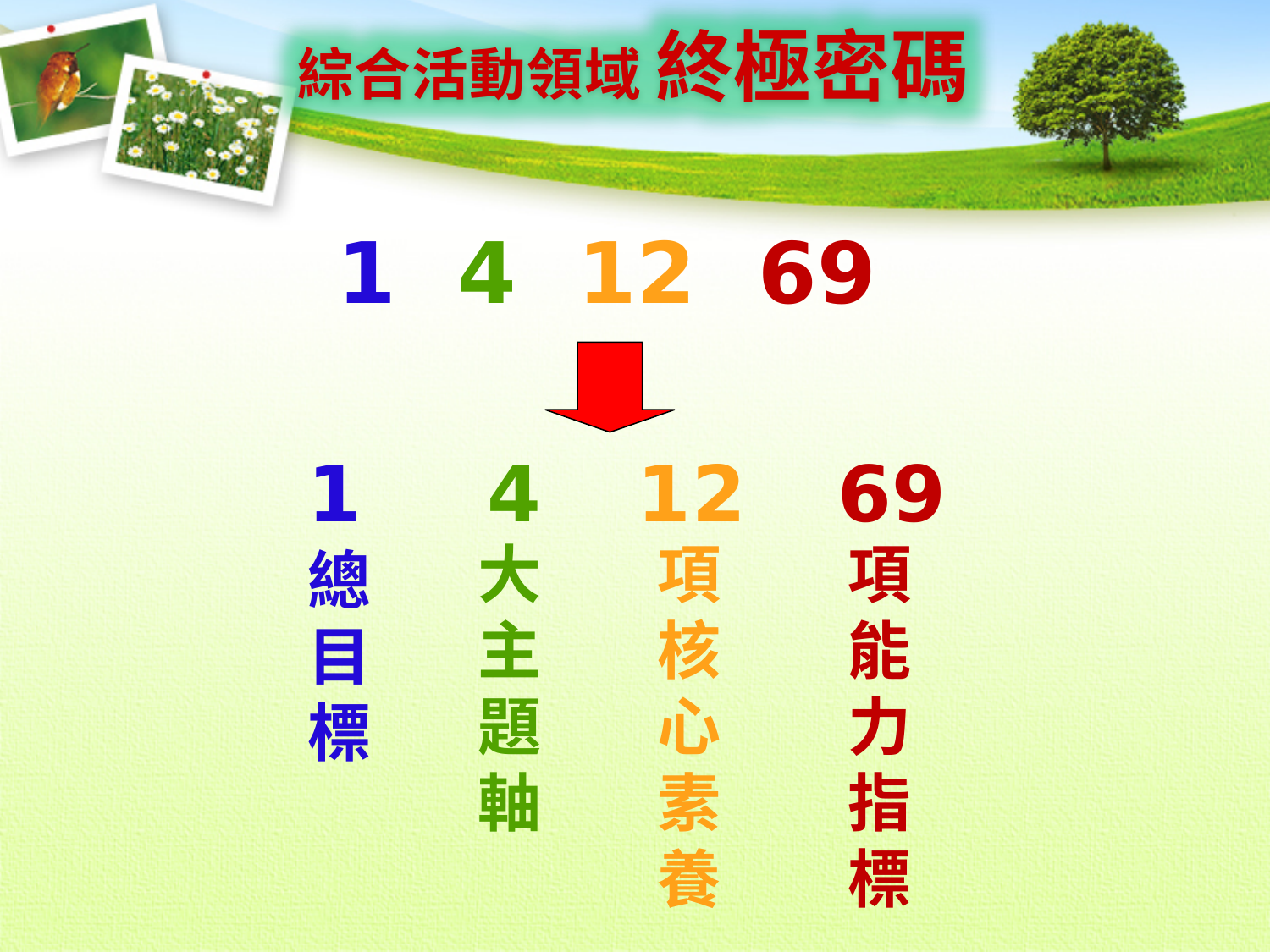

綜合活動領域 終極密碼
1  4  12  69

1
總目標
4
大主題軸
12
項核心素養
69
項能力指標